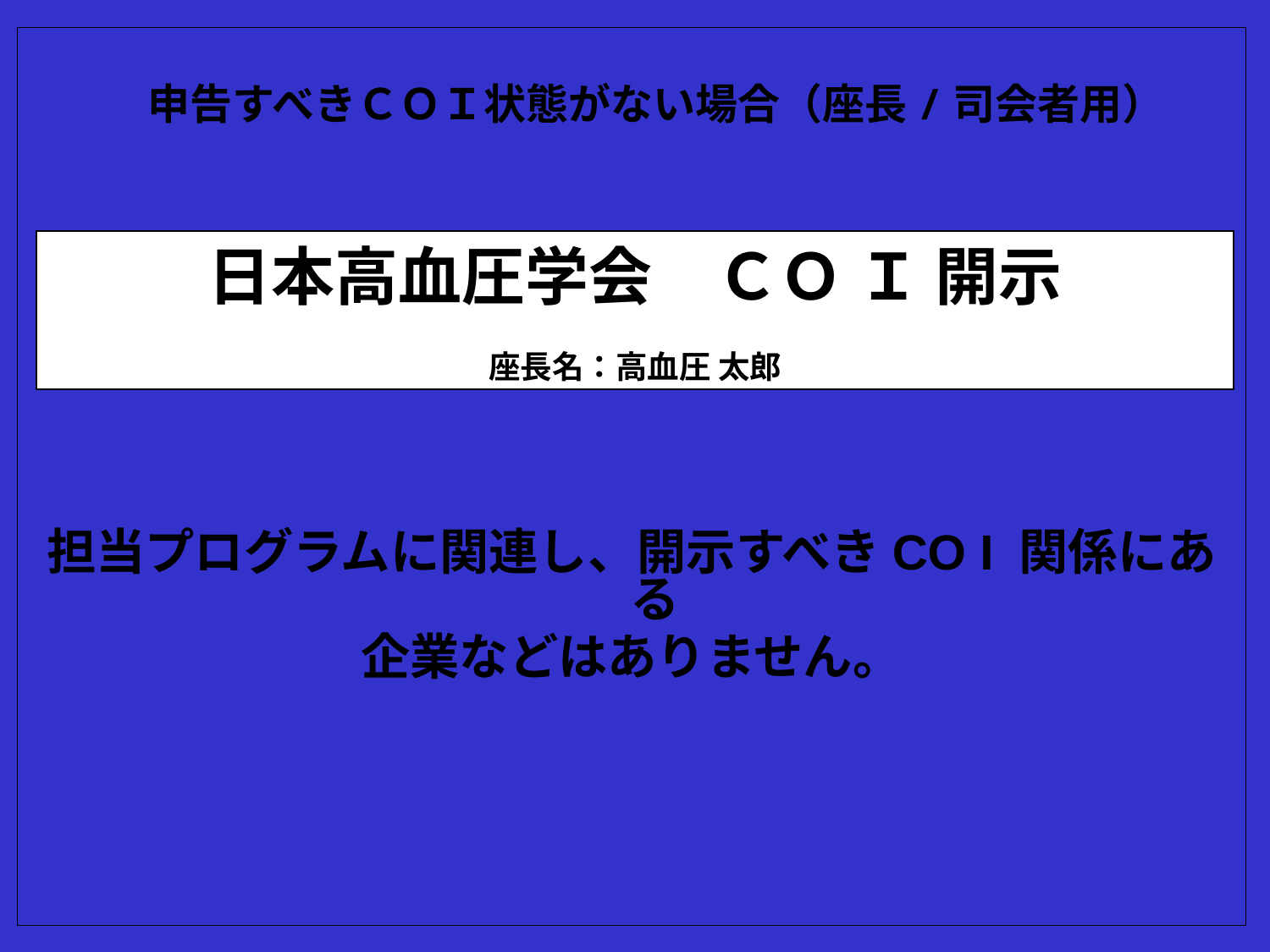

申告すべきＣＯＩ状態がない場合（座長/司会者用）

担当プログラムに関連し、開示すべきCO I 関係にある
企業などはありません。

日本高血圧学会　ＣＯ Ｉ 開示
座長名：高血圧 太郎